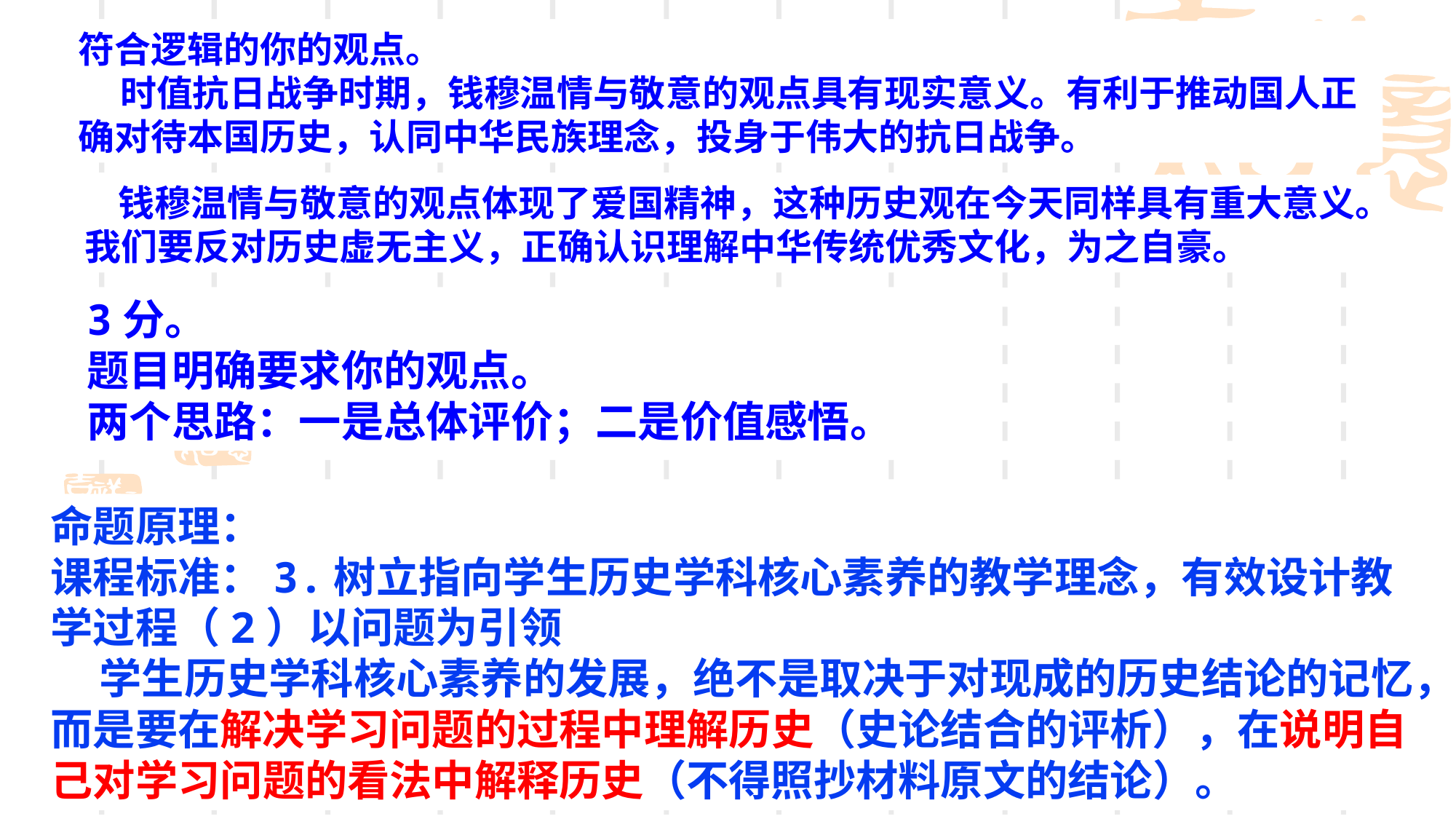

符合逻辑的你的观点。
    时值抗日战争时期，钱穆温情与敬意的观点具有现实意义。有利于推动国人正确对待本国历史，认同中华民族理念，投身于伟大的抗日战争。
   钱穆温情与敬意的观点体现了爱国精神，这种历史观在今天同样具有重大意义。我们要反对历史虚无主义，正确认识理解中华传统优秀文化，为之自豪。
3分。
题目明确要求你的观点。
两个思路：一是总体评价；二是价值感悟。
命题原理：
课程标准：3.树立指向学生历史学科核心素养的教学理念，有效设计教学过程（2）以问题为引领
    学生历史学科核心素养的发展，绝不是取决于对现成的历史结论的记忆，而是要在解决学习问题的过程中理解历史（史论结合的评析），在说明自己对学习问题的看法中解释历史（不得照抄材料原文的结论）。